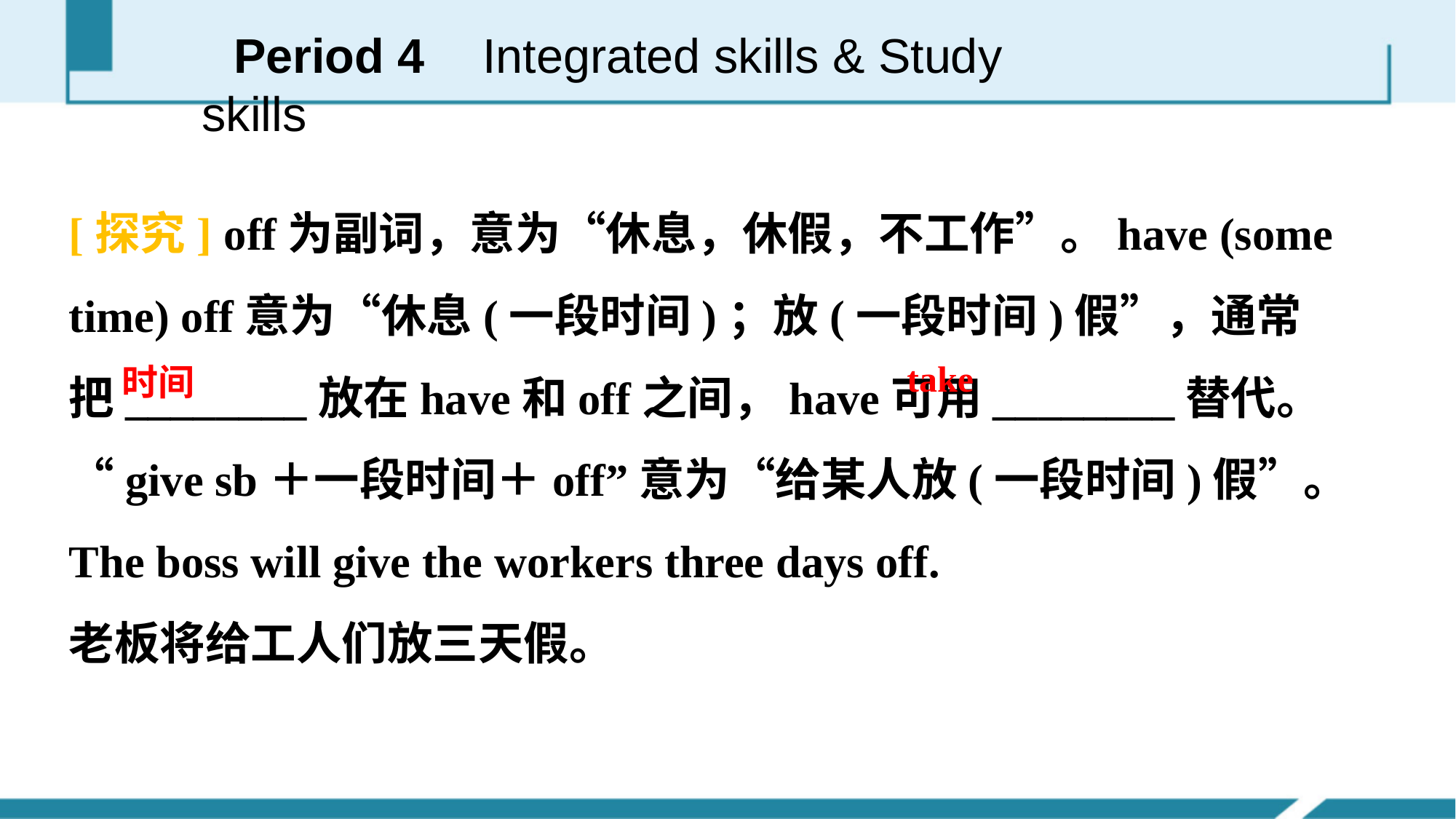

Period 4　  Integrated skills & Study skills
[探究] off为副词，意为“休息，休假，不工作”。have (some time) off意为“休息(一段时间)；放(一段时间)假”，通常把________放在have和off之间，have可用________替代。“give sb＋一段时间＋off”意为“给某人放(一段时间)假”。
The boss will give the workers three days off.
老板将给工人们放三天假。
take
时间